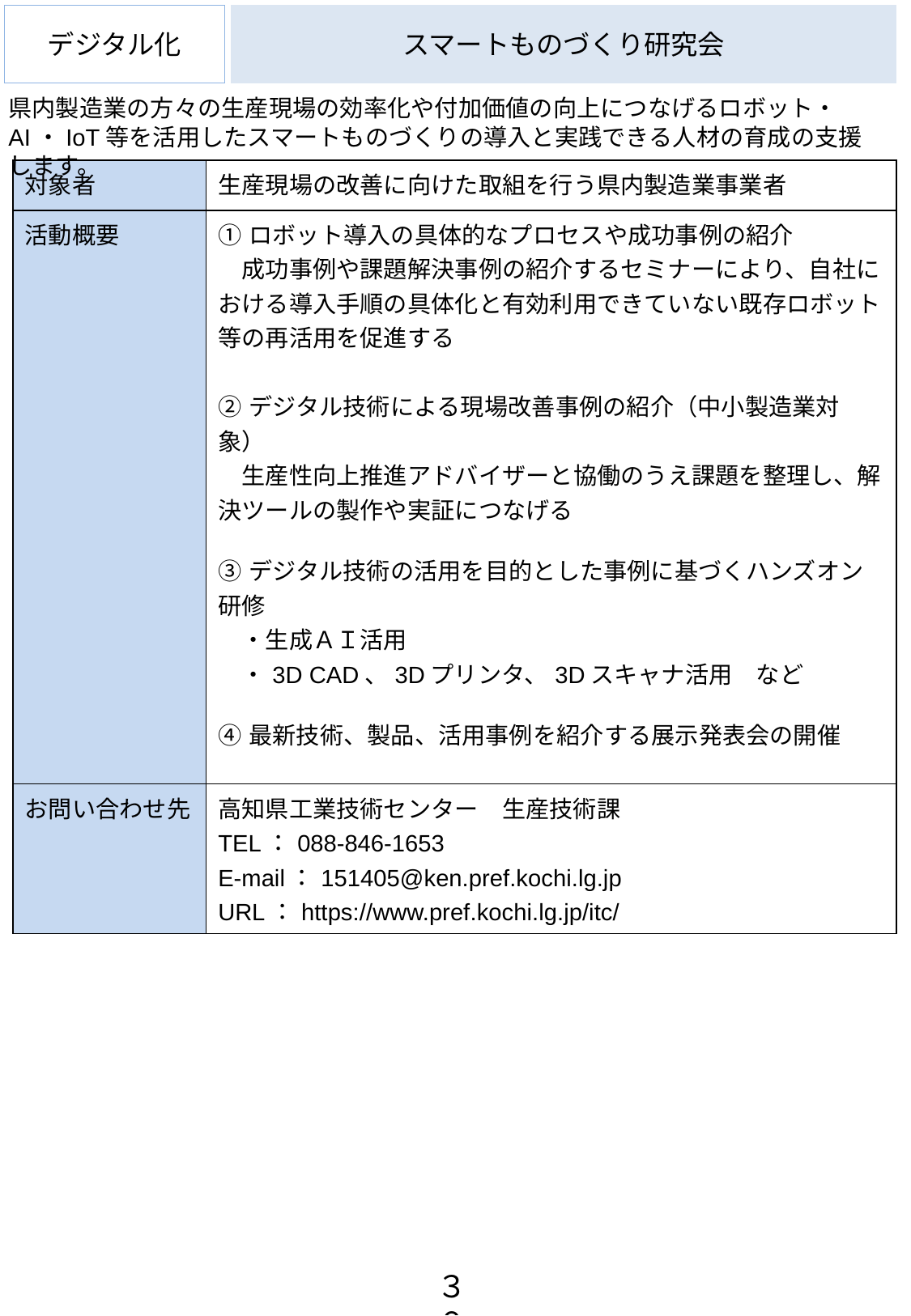

デジタル化
# スマートものづくり研究会
県内製造業の方々の生産現場の効率化や付加価値の向上につなげるロボット・AI・IoT等を活用したスマートものづくりの導入と実践できる人材の育成の支援します。
| 対象者 | 生産現場の改善に向けた取組を行う県内製造業事業者 |
| --- | --- |
| 活動概要 | ①ロボット導入の具体的なプロセスや成功事例の紹介 　成功事例や課題解決事例の紹介するセミナーにより、自社における導入手順の具体化と有効利用できていない既存ロボット等の再活用を促進する 　 ②デジタル技術による現場改善事例の紹介（中小製造業対象） 　生産性向上推進アドバイザーと協働のうえ課題を整理し、解決ツールの製作や実証につなげる ③デジタル技術の活用を目的とした事例に基づくハンズオン研修 　・生成ＡＩ活用 　・3D CAD、3Dプリンタ、3Dスキャナ活用　など ④最新技術、製品、活用事例を紹介する展示発表会の開催 |
| お問い合わせ先 | 高知県工業技術センター　生産技術課 TEL：088-846-1653 E-mail：151405@ken.pref.kochi.lg.jp URL：https://www.pref.kochi.lg.jp/itc/ |
３０